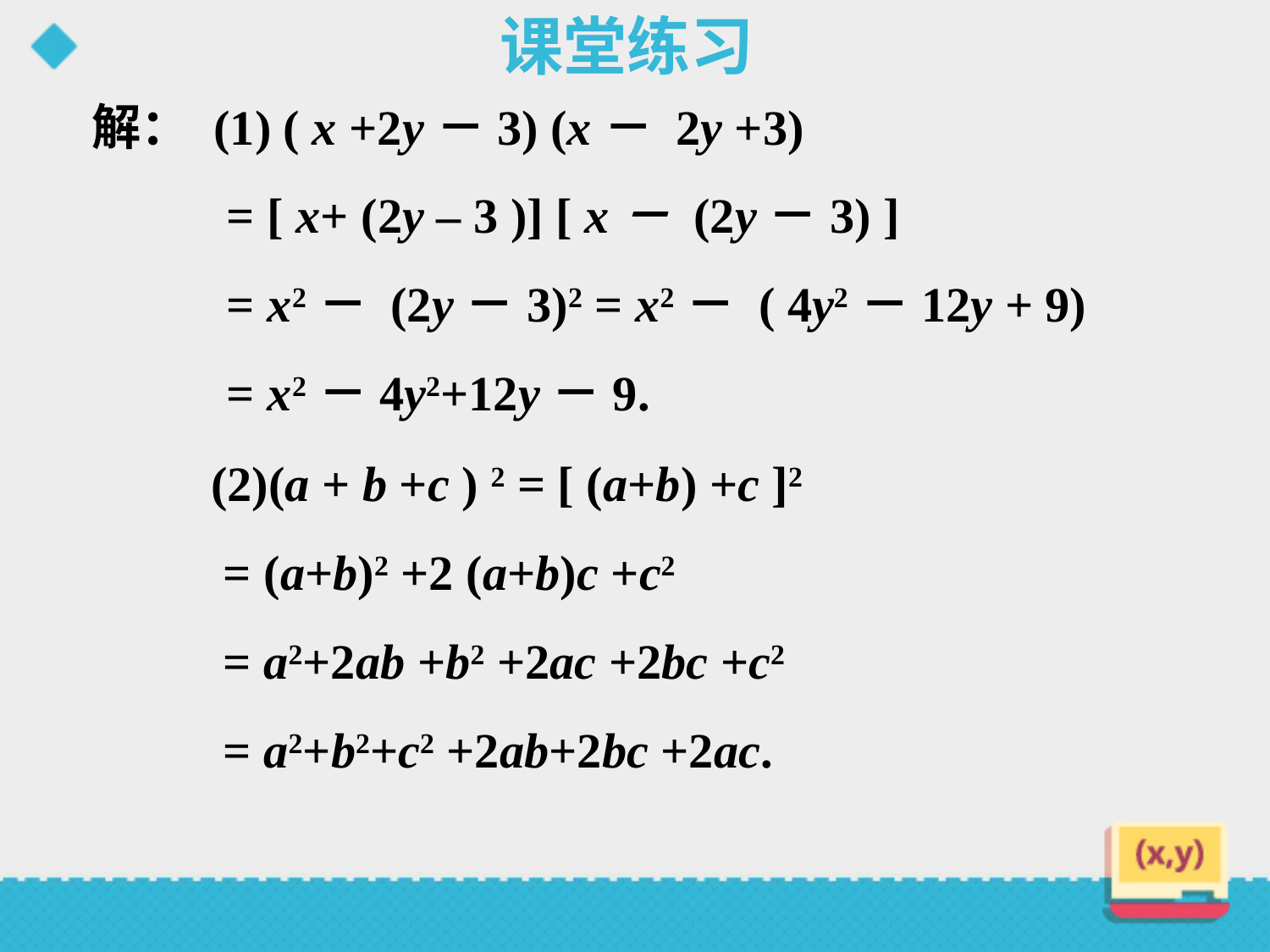

课堂练习
解： (1) ( x +2y－3) (x－ 2y +3)
           = [ x+ (2y – 3 )] [ x－ (2y－3) ]
           = x2－ (2y－3)2 = x2－ ( 4y2－12y + 9)
           = x2－4y2+12y－9.
(a + b +c ) 2 = [ (a+b) +c ]2
 = (a+b)2 +2 (a+b)c +c2
 = a2+2ab +b2 +2ac +2bc +c2
 = a2+b2+c2 +2ab+2bc +2ac.